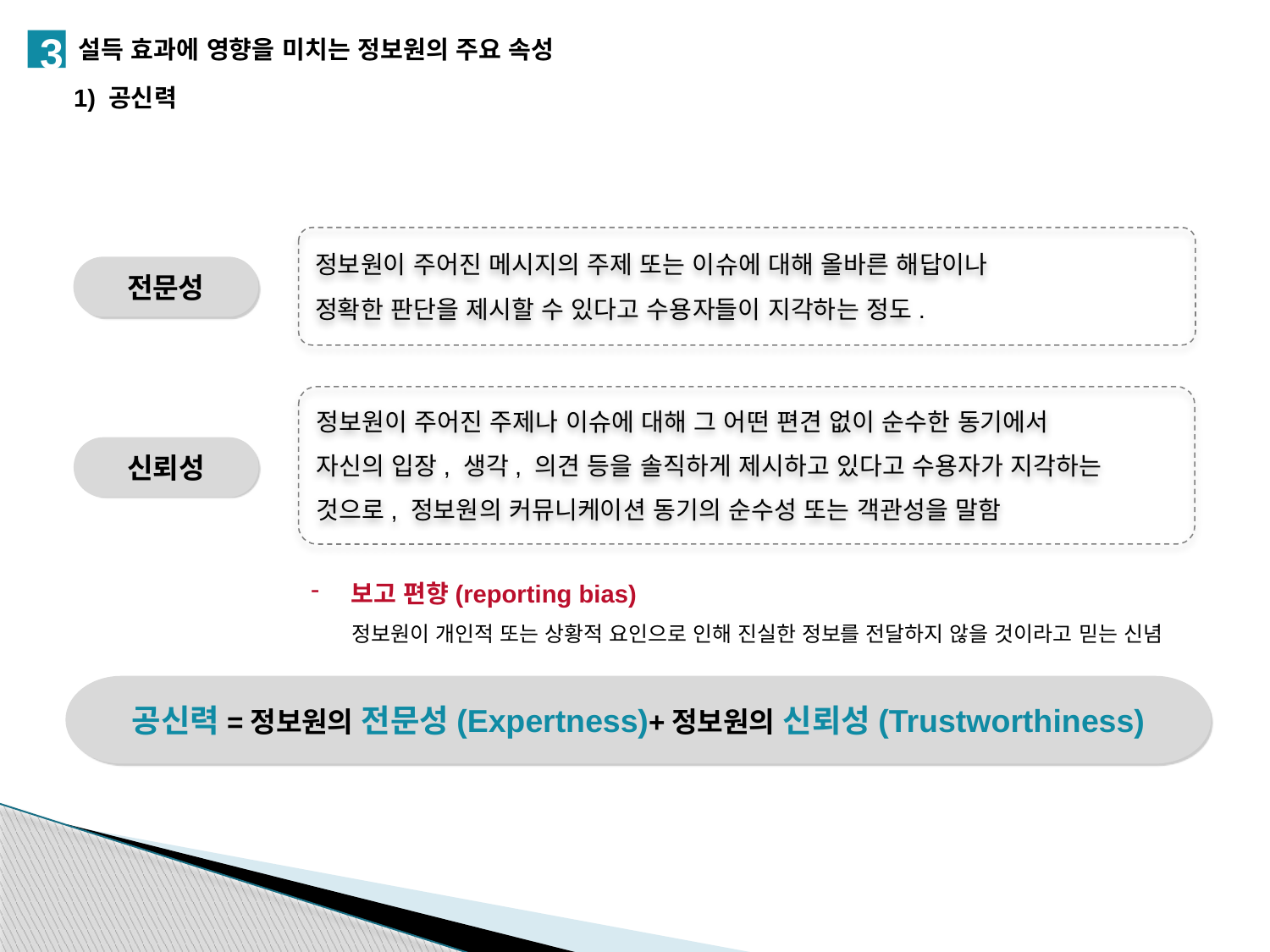

3
설득 효과에 영향을 미치는 정보원의 주요 속성

1) 공신력
정보원이 주어진 메시지의 주제 또는 이슈에 대해 올바른 해답이나
정확한 판단을 제시할 수 있다고 수용자들이 지각하는 정도.
전문성
정보원이 주어진 주제나 이슈에 대해 그 어떤 편견 없이 순수한 동기에서
자신의 입장, 생각, 의견 등을 솔직하게 제시하고 있다고 수용자가 지각하는 것으로, 정보원의 커뮤니케이션 동기의 순수성 또는 객관성을 말함
신뢰성
보고 편향(reporting bias)
      정보원이 개인적 또는 상황적 요인으로 인해 진실한 정보를 전달하지 않을 것이라고 믿는 신념
공신력=정보원의 전문성(Expertness)+정보원의 신뢰성(Trustworthiness)